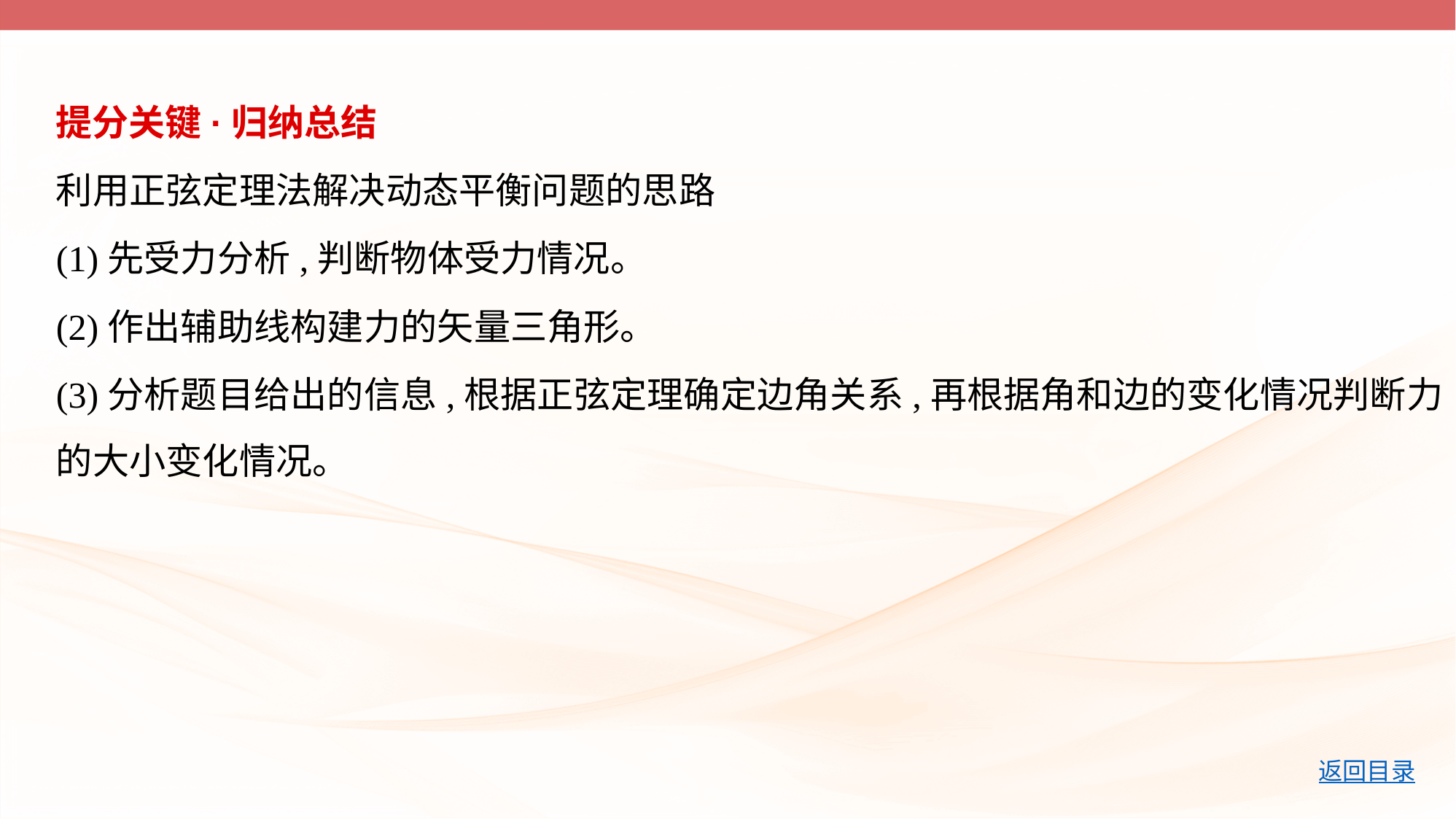

提分关键·归纳总结
利用正弦定理法解决动态平衡问题的思路
(1)先受力分析,判断物体受力情况。
(2)作出辅助线构建力的矢量三角形。
(3)分析题目给出的信息,根据正弦定理确定边角关系,再根据角和边的变化情况判断力
的大小变化情况。